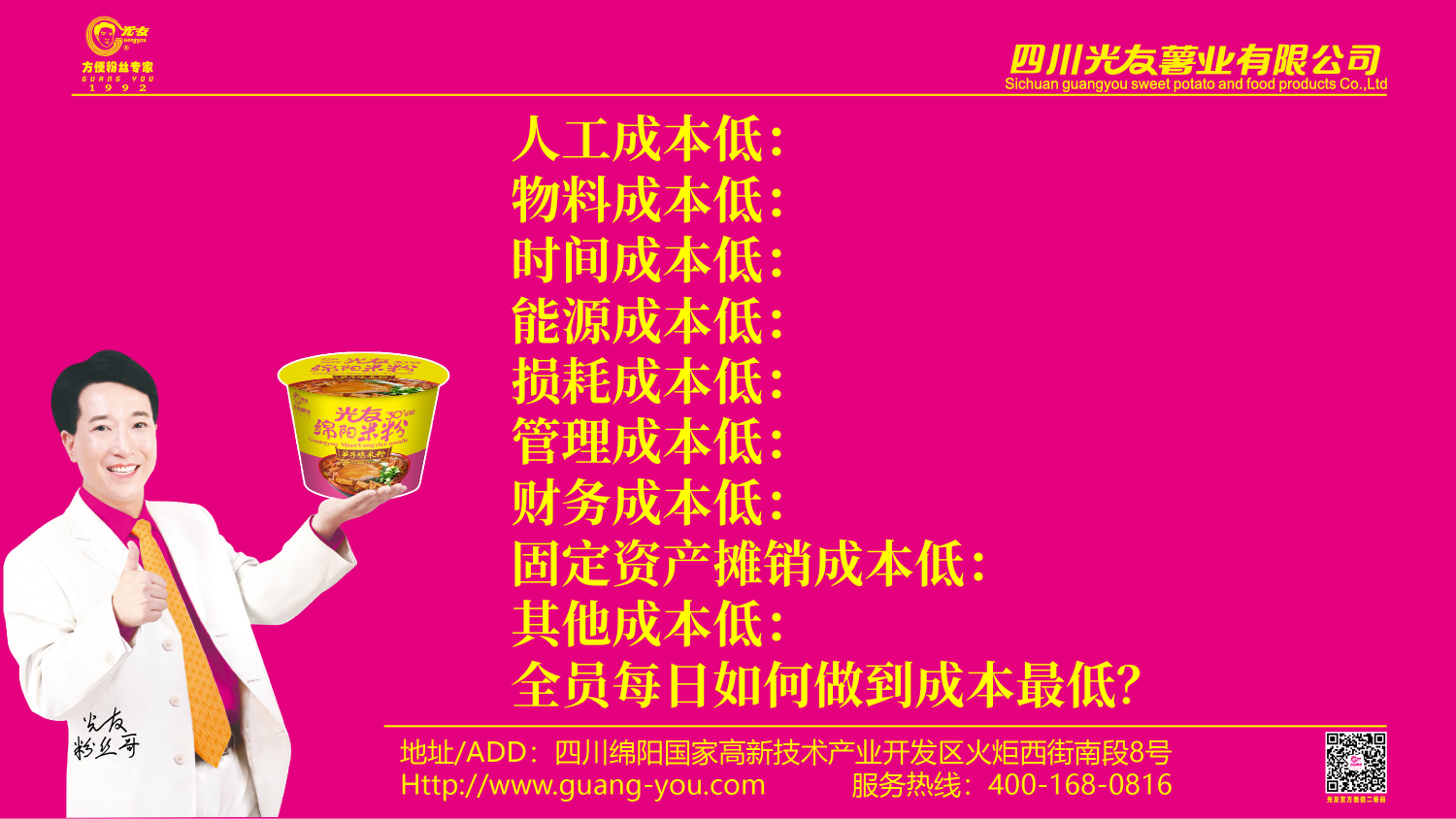

人工成本低：
物料成本低：
时间成本低：
能源成本低：
损耗成本低：
管理成本低：
财务成本低：
固定资产摊销成本低：
其他成本低：
全员每日如何做到成本最低？